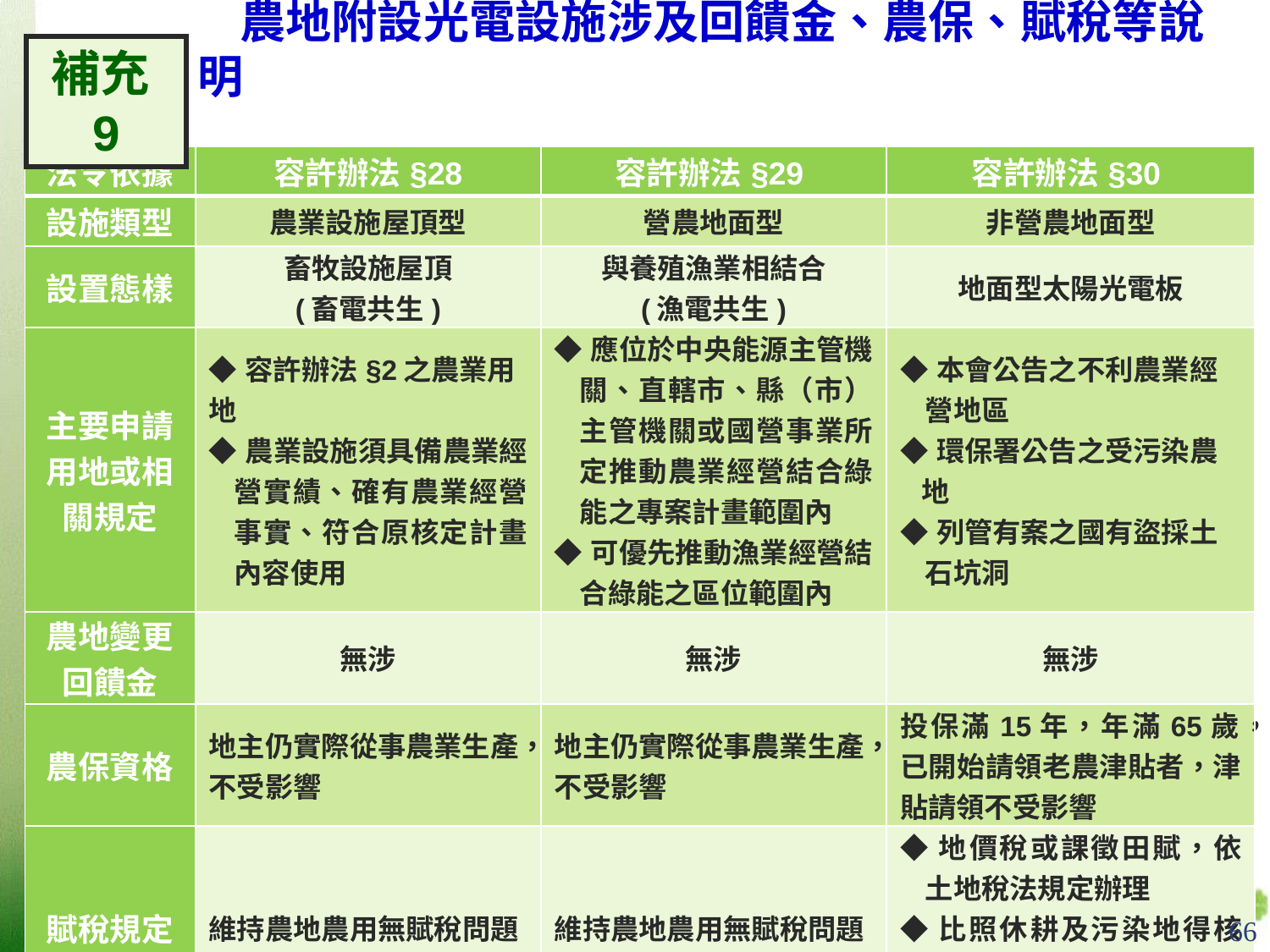

補充9
# 農地附設光電設施涉及回饋金、農保、賦稅等說明
| 法令依據 | 容許辦法§28 | 容許辦法§29 | 容許辦法§30 |
| --- | --- | --- | --- |
| 設施類型 | 農業設施屋頂型 | 營農地面型 | 非營農地面型 |
| 設置態樣 | 畜牧設施屋頂 (畜電共生) | 與養殖漁業相結合 (漁電共生) | 地面型太陽光電板 |
| 主要申請用地或相關規定 | ◆容許辦法§2之農業用地 ◆農業設施須具備農業經營實績、確有農業經營事實、符合原核定計畫內容使用 | ◆應位於中央能源主管機關、直轄市、縣（市）主管機關或國營事業所定推動農業經營結合綠能之專案計畫範圍內 ◆可優先推動漁業經營結合綠能之區位範圍內 | ◆本會公告之不利農業經營地區 ◆環保署公告之受污染農地 ◆列管有案之國有盜採土石坑洞 |
| 農地變更回饋金 | 無涉 | 無涉 | 無涉 |
| 農保資格 | 地主仍實際從事農業生產，不受影響 | 地主仍實際從事農業生產，不受影響 | 投保滿15年，年滿65歲，已開始請領老農津貼者，津貼請領不受影響 |
| 賦稅規定 | 維持農地農用無賦稅問題 | 維持農地農用無賦稅問題 | ◆地價稅或課徵田賦，依土地稅法規定辦理 ◆比照休耕及污染地得核給農用證明據以減免移轉之相關稅賦 |
66